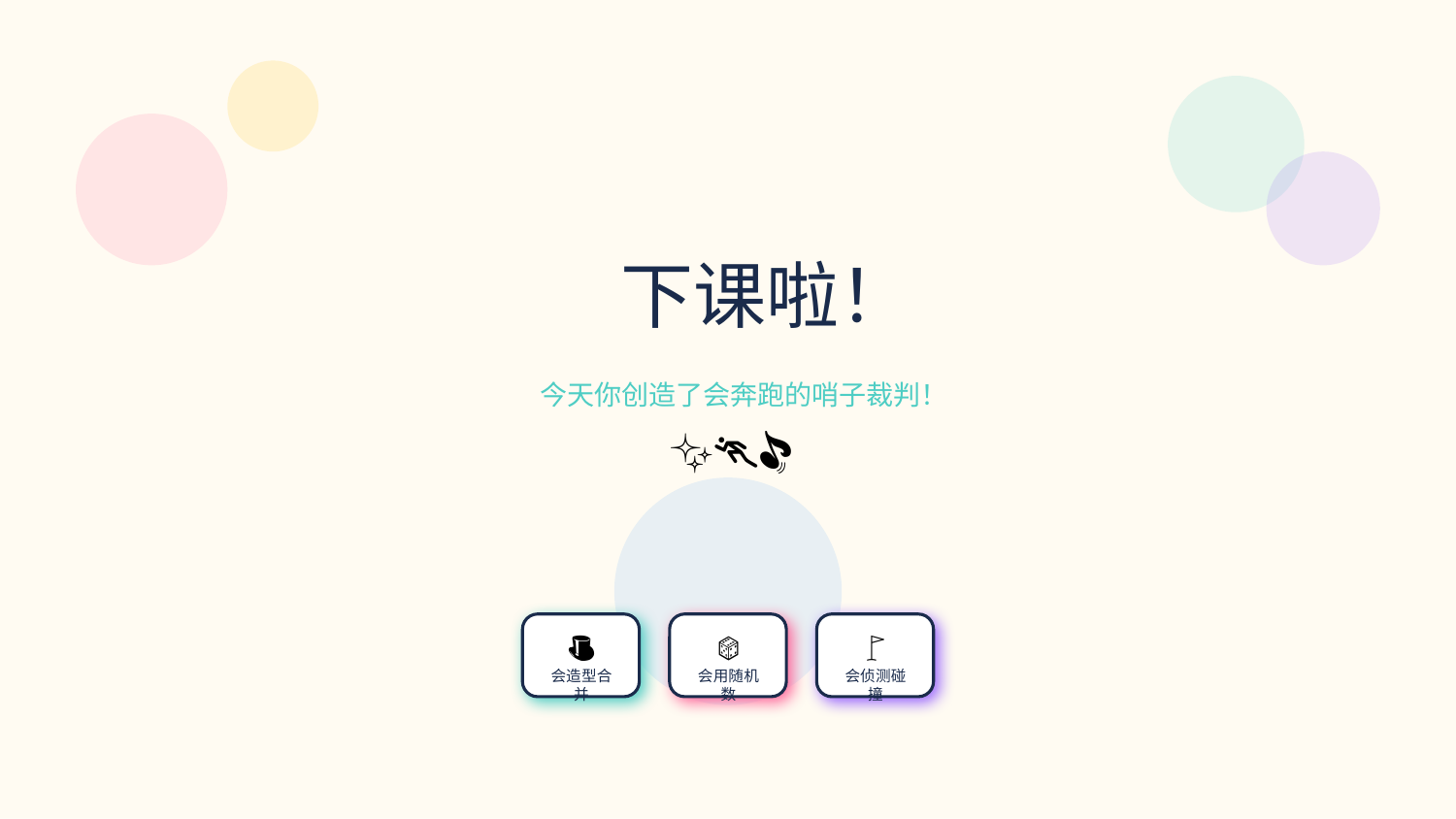

下课啦！
今天你创造了会奔跑的哨子裁判！
✨🏃🎵

🎩
🎲
🚩
会造型合并
会用随机数
会侦测碰撞